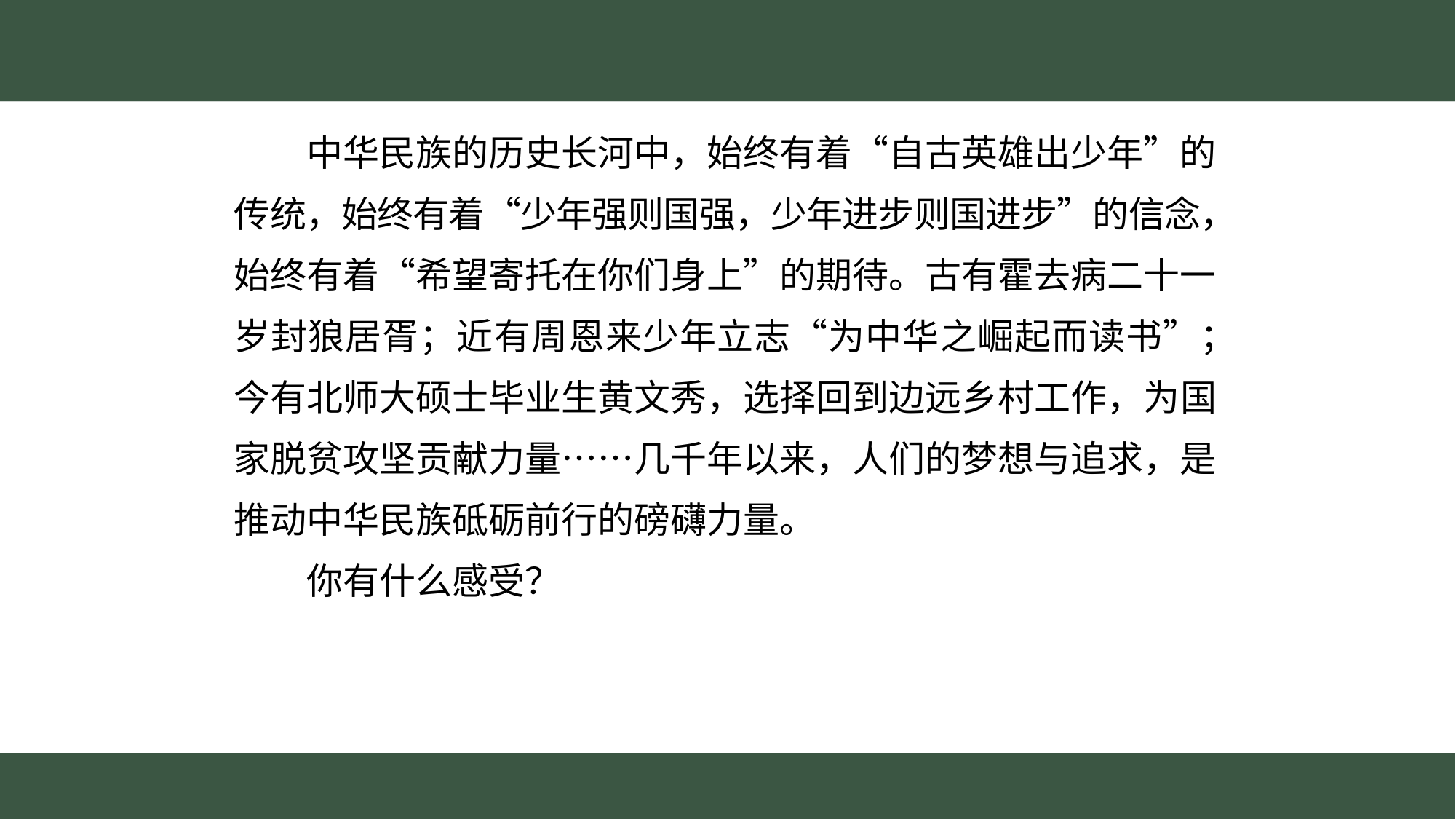

中华民族的历史长河中，始终有着“自古英雄出少年”的
传统，始终有着“少年强则国强，少年进步则国进步”的信念，
始终有着“希望寄托在你们身上”的期待。古有霍去病二十一
岁封狼居胥；近有周恩来少年立志“为中华之崛起而读书”；
今有北师大硕士毕业生黄文秀，选择回到边远乡村工作，为国
家脱贫攻坚贡献力量……几千年以来，人们的梦想与追求，是
推动中华民族砥砺前行的磅礴力量。
　　你有什么感受？